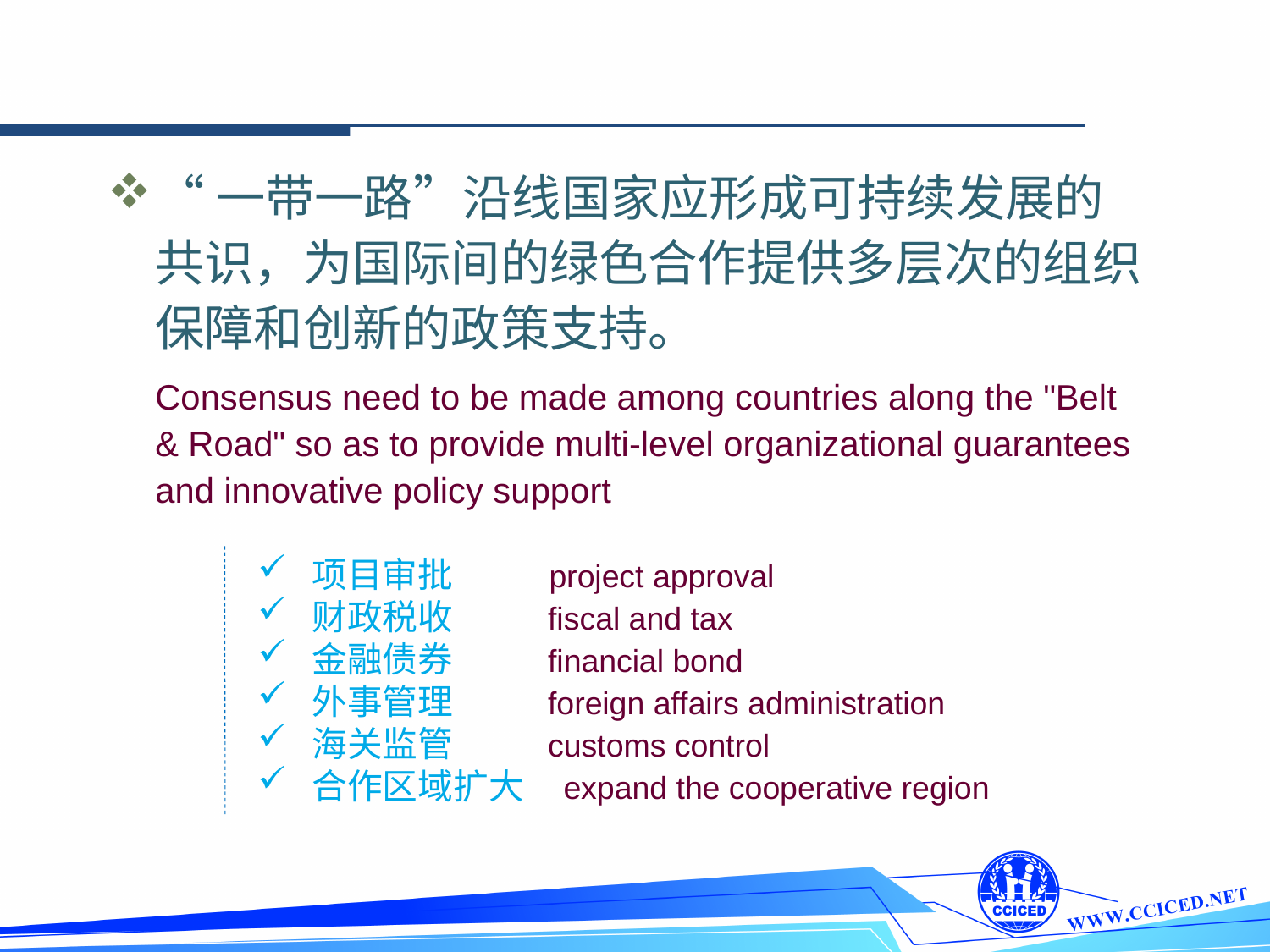

“一带一路”沿线国家应形成可持续发展的共识，为国际间的绿色合作提供多层次的组织保障和创新的政策支持。
	Consensus need to be made among countries along the "Belt & Road" so as to provide multi-level organizational guarantees and innovative policy support

  项目审批            project approval
  财政税收           fiscal and tax
  金融债券           financial bond
  外事管理           foreign affairs administration
  海关监管           customs control
  合作区域扩大    expand the cooperative region